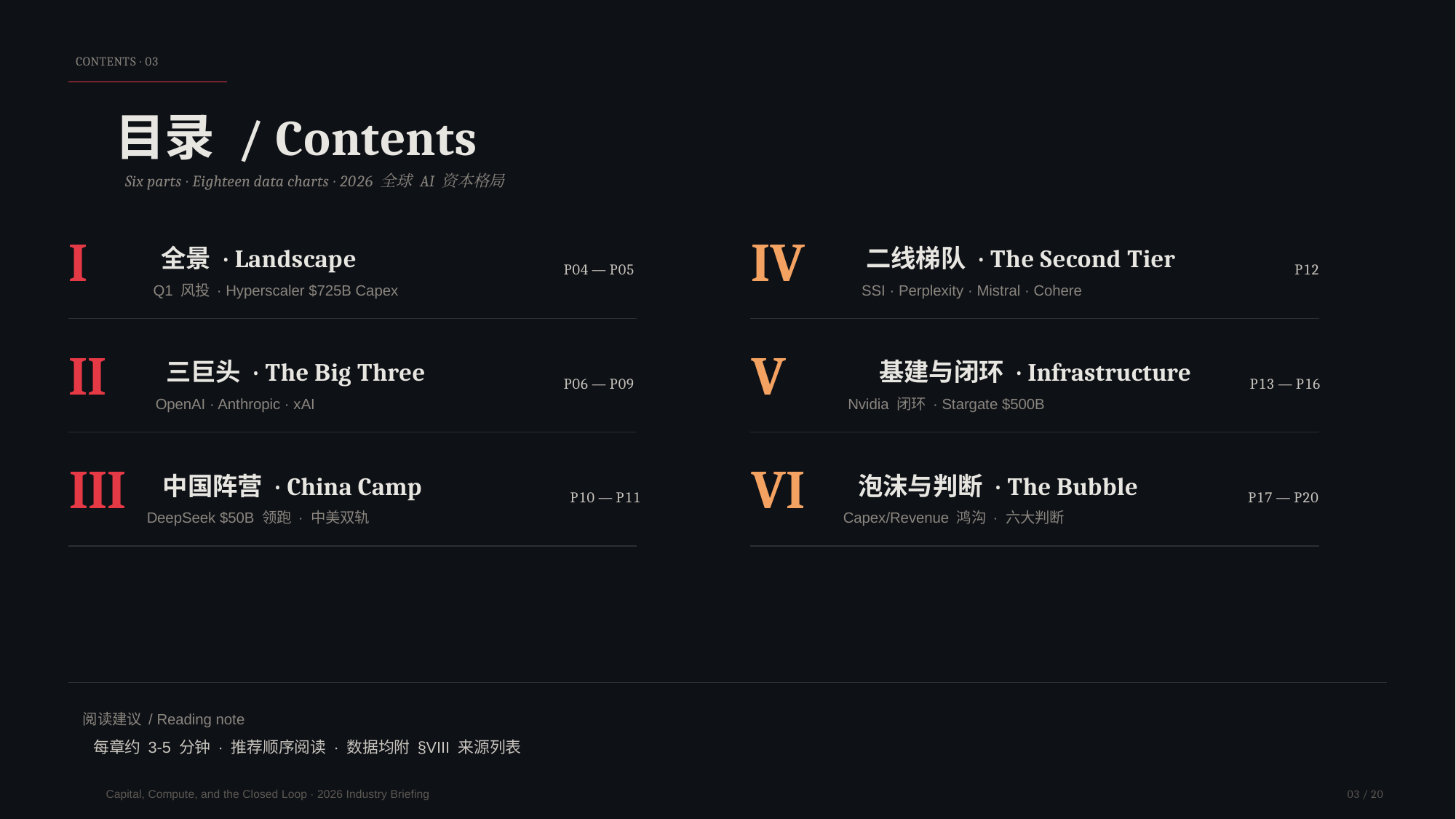

CONTENTS · 03

目录 / Contents
Six parts · Eighteen data charts · 2026 全球 AI 资本格局
I
全景 · Landscape
P04 — P05
Q1 风投 · Hyperscaler $725B Capex

II
三巨头 · The Big Three
P06 — P09
OpenAI · Anthropic · xAI

III
中国阵营 · China Camp
P10 — P11
DeepSeek $50B 领跑 · 中美双轨

IV
二线梯队 · The Second Tier
P12
SSI · Perplexity · Mistral · Cohere

V
基建与闭环 · Infrastructure
P13 — P16
Nvidia 闭环 · Stargate $500B

VI
泡沫与判断 · The Bubble
P17 — P20
Capex/Revenue 鸿沟 · 六大判断

阅读建议 / Reading note
每章约 3-5 分钟 · 推荐顺序阅读 · 数据均附 §VIII 来源列表
Capital, Compute, and the Closed Loop · 2026 Industry Briefing
03 / 20